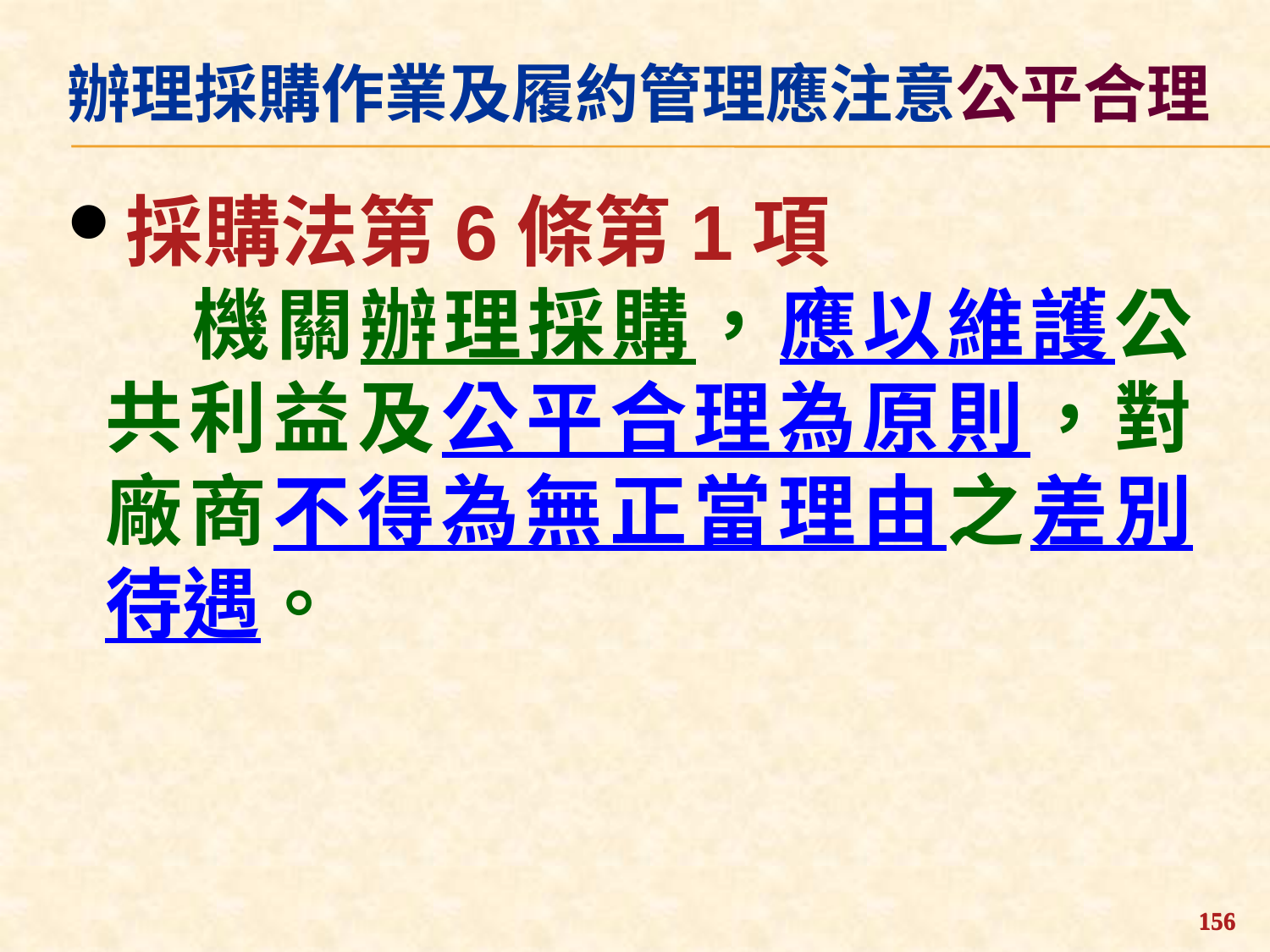

辦理採購作業及履約管理應注意公平合理
採購法第6條第1項
機關辦理採購，應以維護公共利益及公平合理為原則，對廠商不得為無正當理由之差別待遇。

156
156